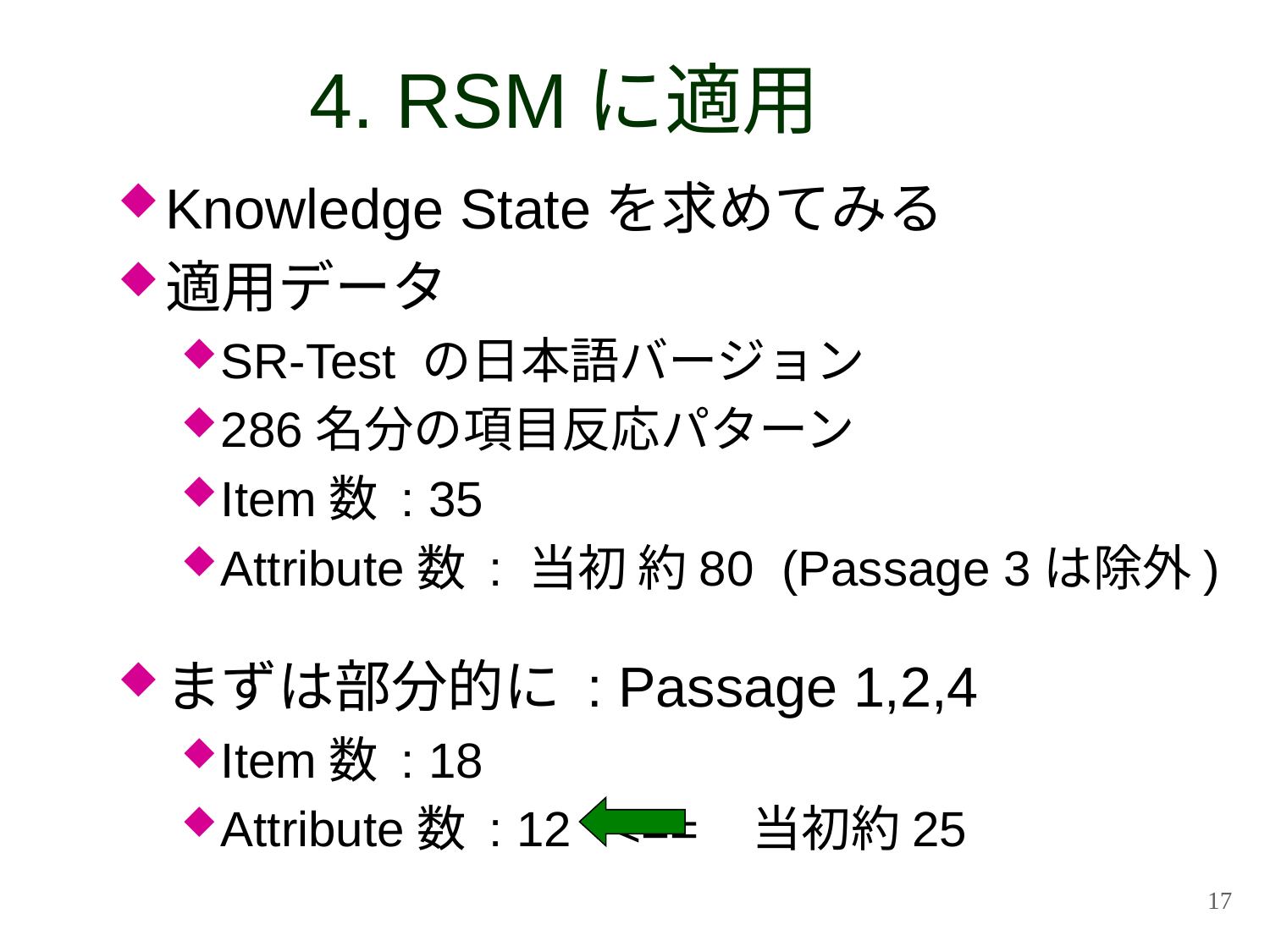

4. RSMに適用
Knowledge Stateを求めてみる
適用データ
SR-Test の日本語バージョン
286名分の項目反応パターン
Item数 : 35
Attribute数 : 当初 約80  (Passage 3は除外)

まずは部分的に : Passage 1,2,4
Item数 : 18
Attribute数 : 12   <==   当初約25

17